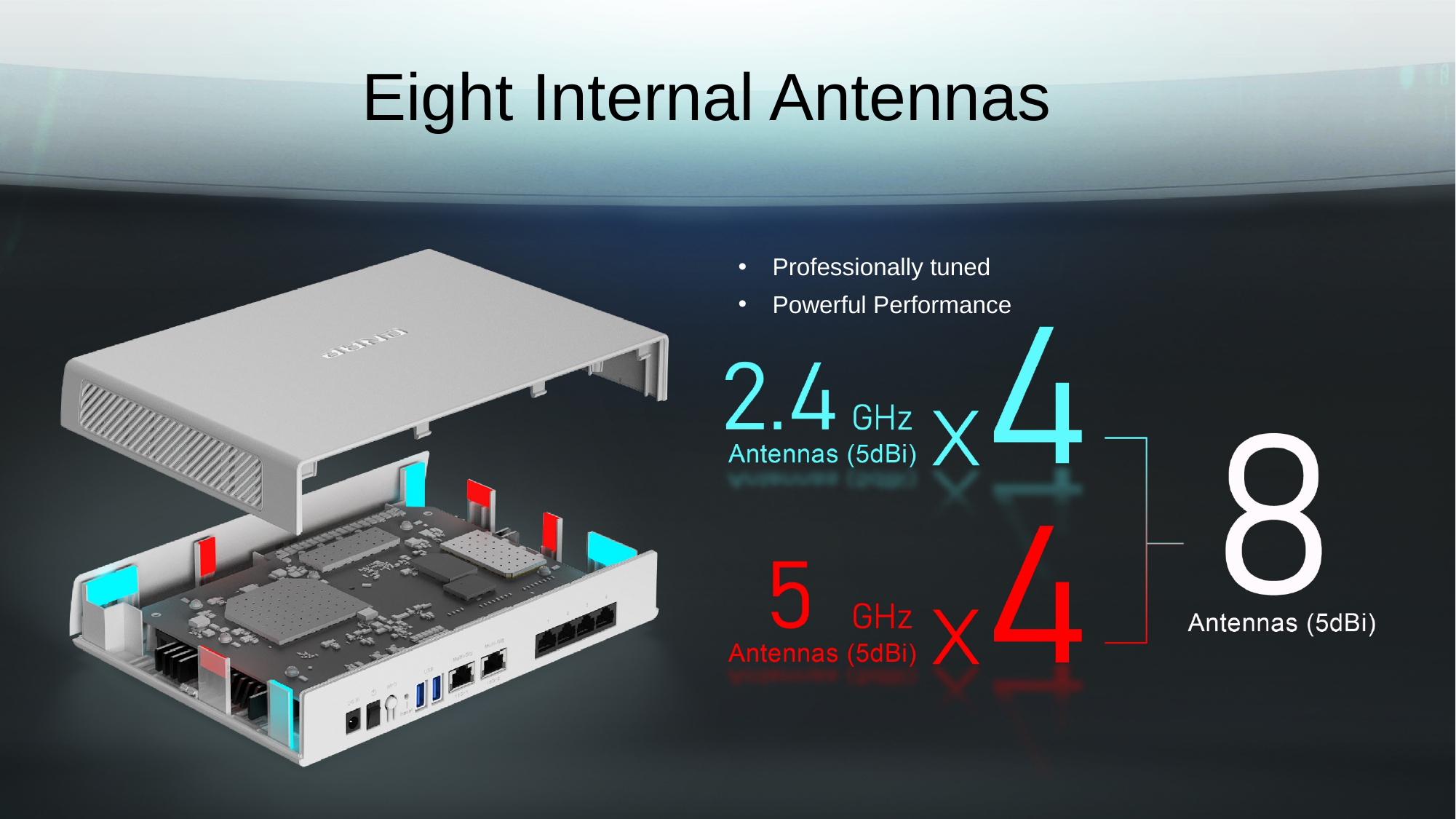

藍色: Four 2.4GHz Antennas (5dBi)
紅色: Four 5GHz Antenna (5dBi)
# Eight Internal Antennas
Professionally tuned
Powerful Performance